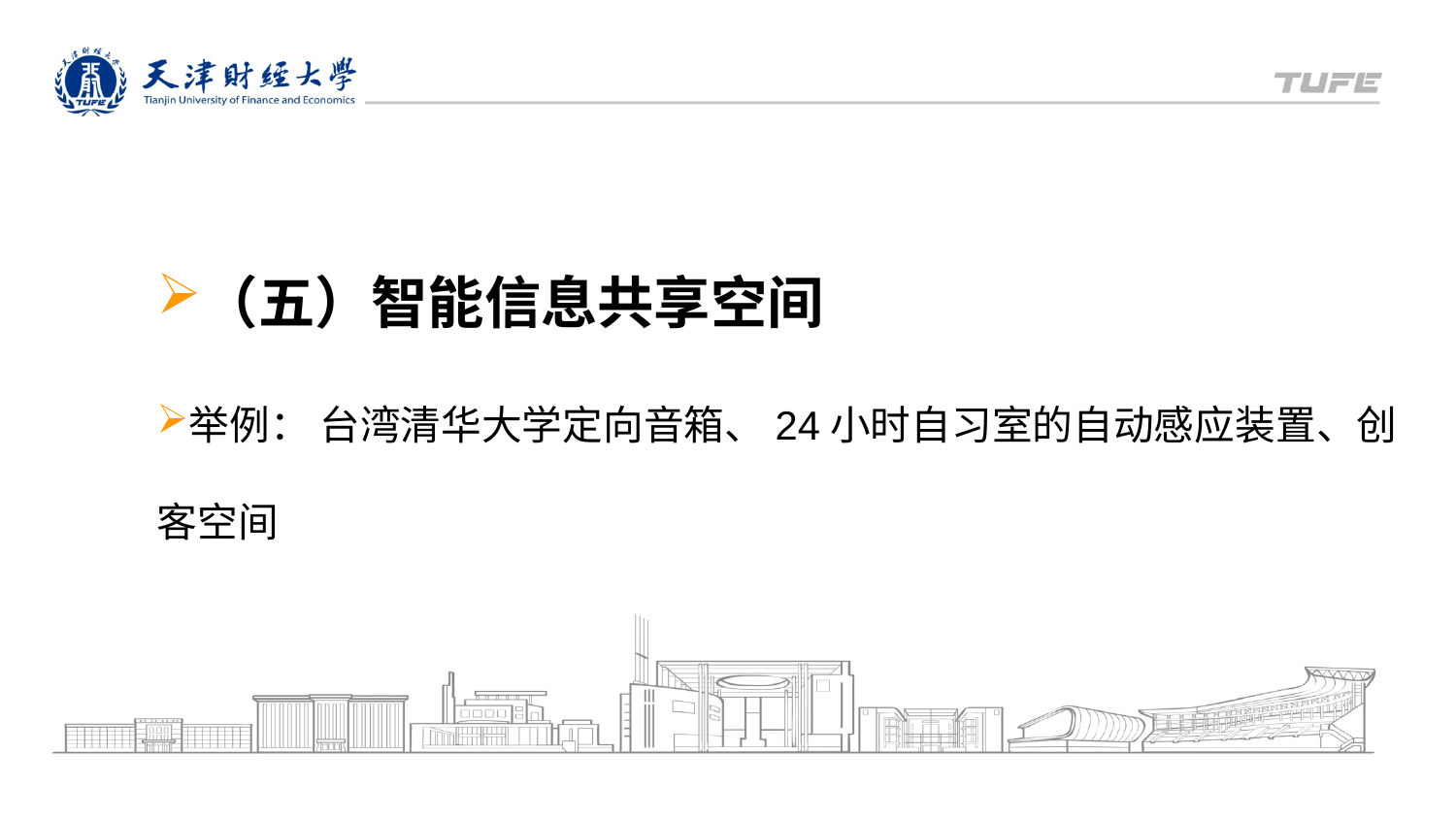

（五）智能信息共享空间
举例： 台湾清华大学定向音箱、24小时自习室的自动感应装置、创客空间
天津财经大学XX
XXXX年X月X日